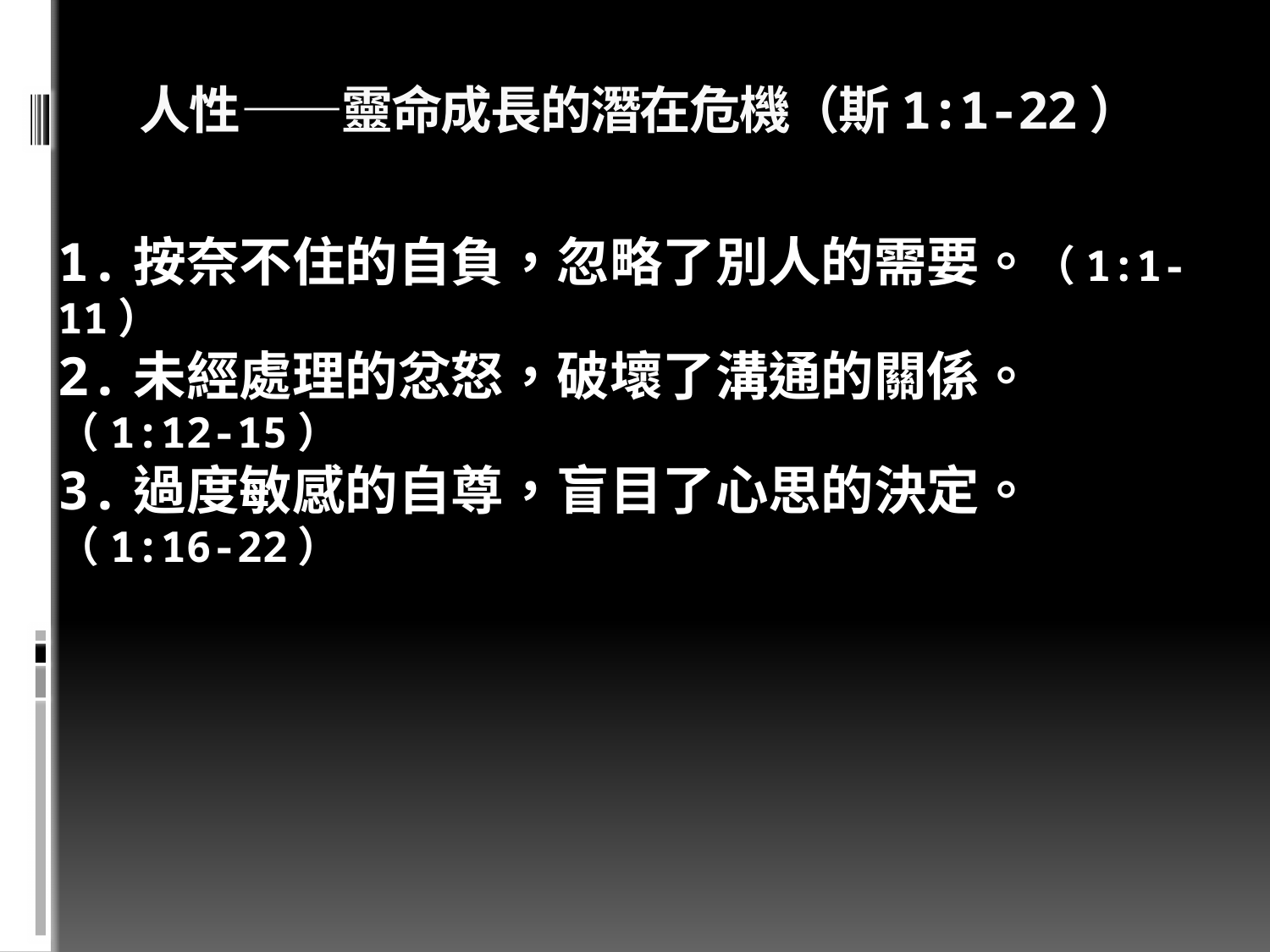

# 人性——靈命成長的潛在危機（斯1:1-22）
1.按奈不住的自負，忽略了別人的需要。（1:1-11）
2.未經處理的忿怒，破壞了溝通的關係。（1:12-15）
3.過度敏感的自尊，盲目了心思的決定。（1:16-22）